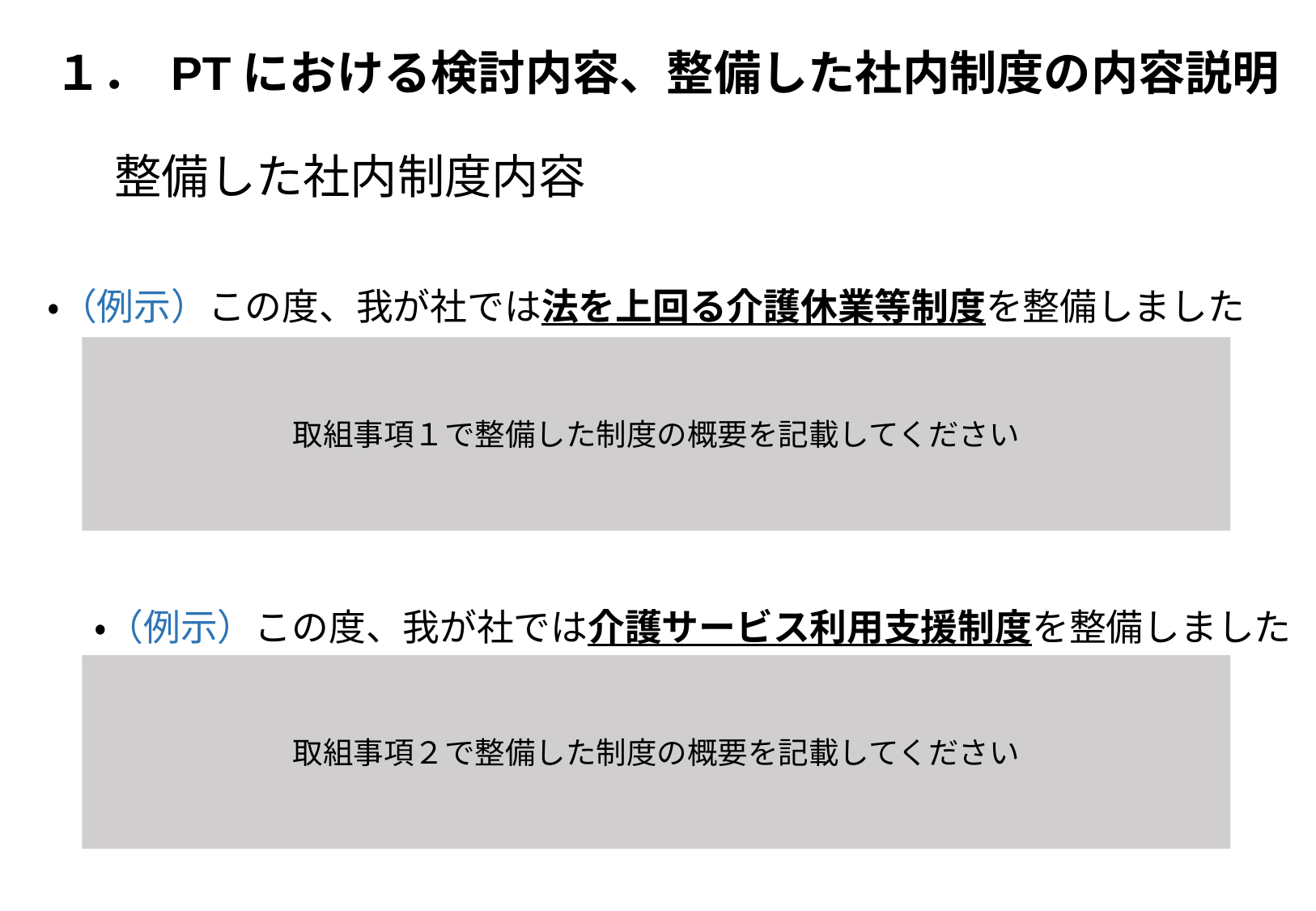

１． PTにおける検討内容、整備した社内制度の内容説明
 整備した社内制度内容
・（例示）この度、我が社では法を上回る介護休業等制度を整備しました
取組事項１で整備した制度の概要を記載してください
・（例示）この度、我が社では介護サービス利用支援制度を整備しました
取組事項２で整備した制度の概要を記載してください